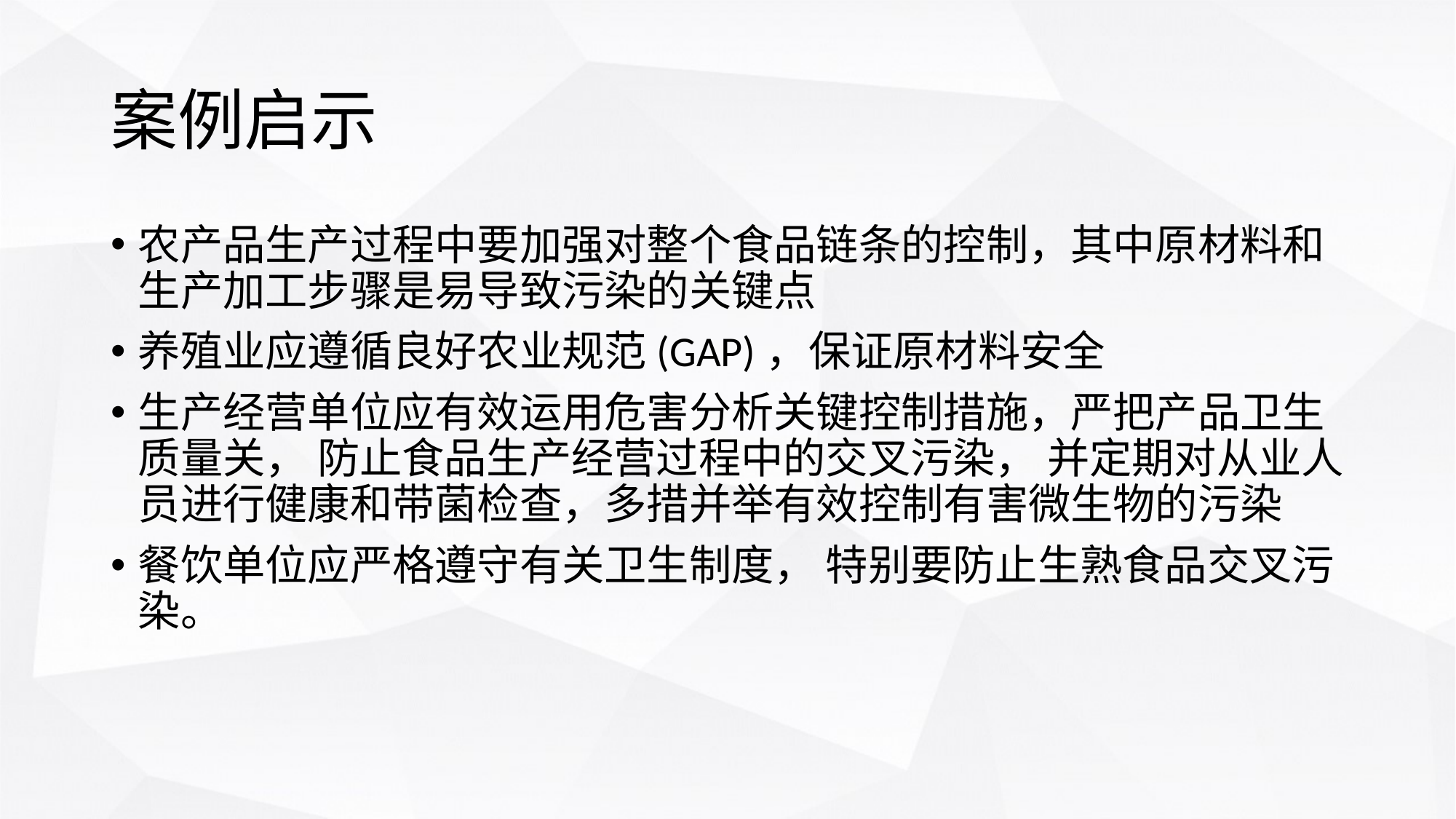

# 案例启示
农产品生产过程中要加强对整个食品链条的控制，其中原材料和生产加工步骤是易导致污染的关键点
养殖业应遵循良好农业规范(GAP)，保证原材料安全
生产经营单位应有效运用危害分析关键控制措施，严把产品卫生质量关， 防止食品生产经营过程中的交叉污染， 并定期对从业人员进行健康和带菌检查，多措并举有效控制有害微生物的污染
餐饮单位应严格遵守有关卫生制度， 特别要防止生熟食品交叉污染。